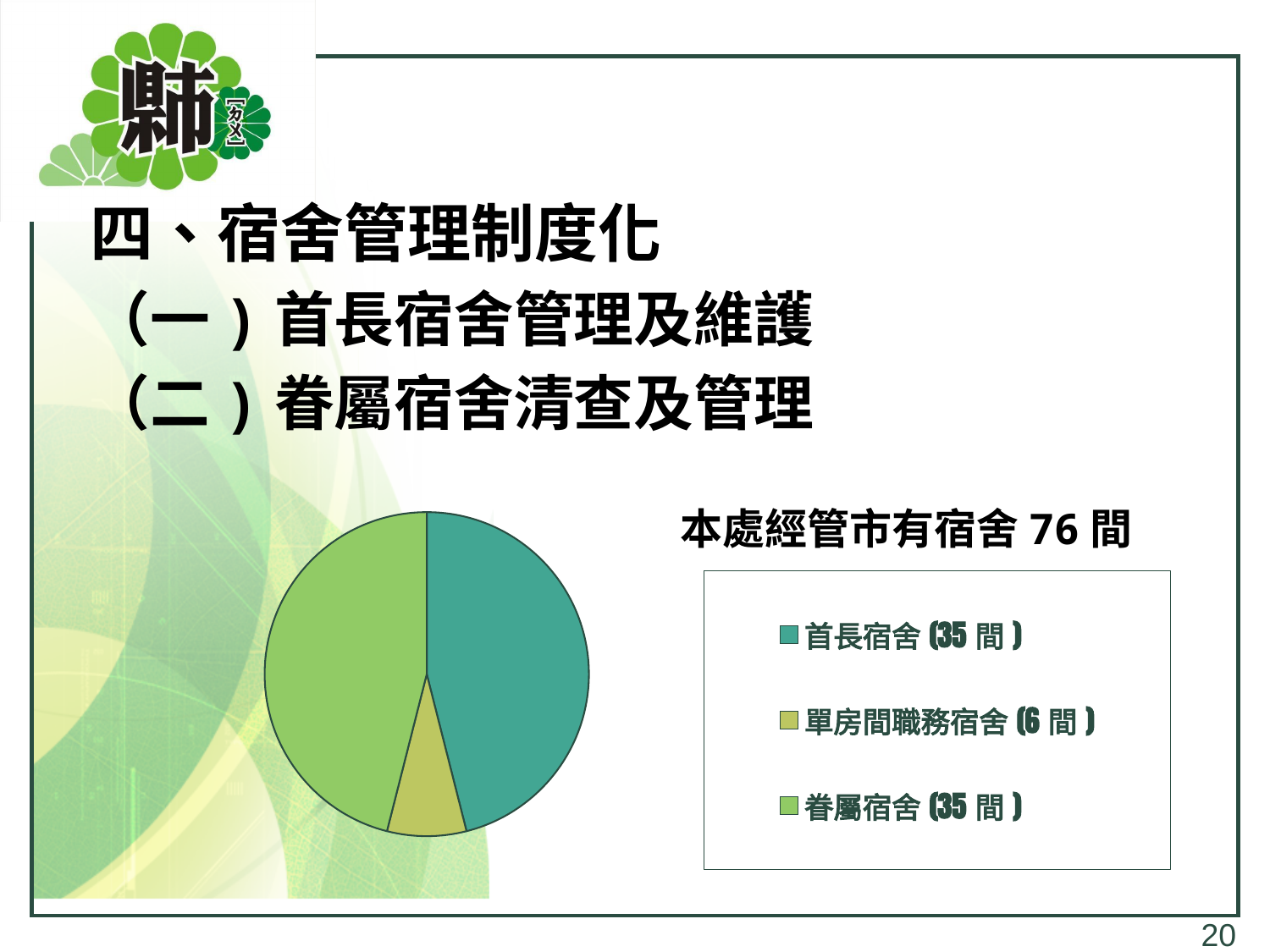

四、宿舍管理制度化
（一)首長宿舍管理及維護
（二)眷屬宿舍清查及管理

### Chart

| Category |  |  |
|---|---|---|
| 首長宿舍(35間) | 35.0 | None |
| 單房間職務宿舍(6間) | 6.0 | None |
| 眷屬宿舍(35間) | 35.0 | None |
本處經管市有宿舍76間